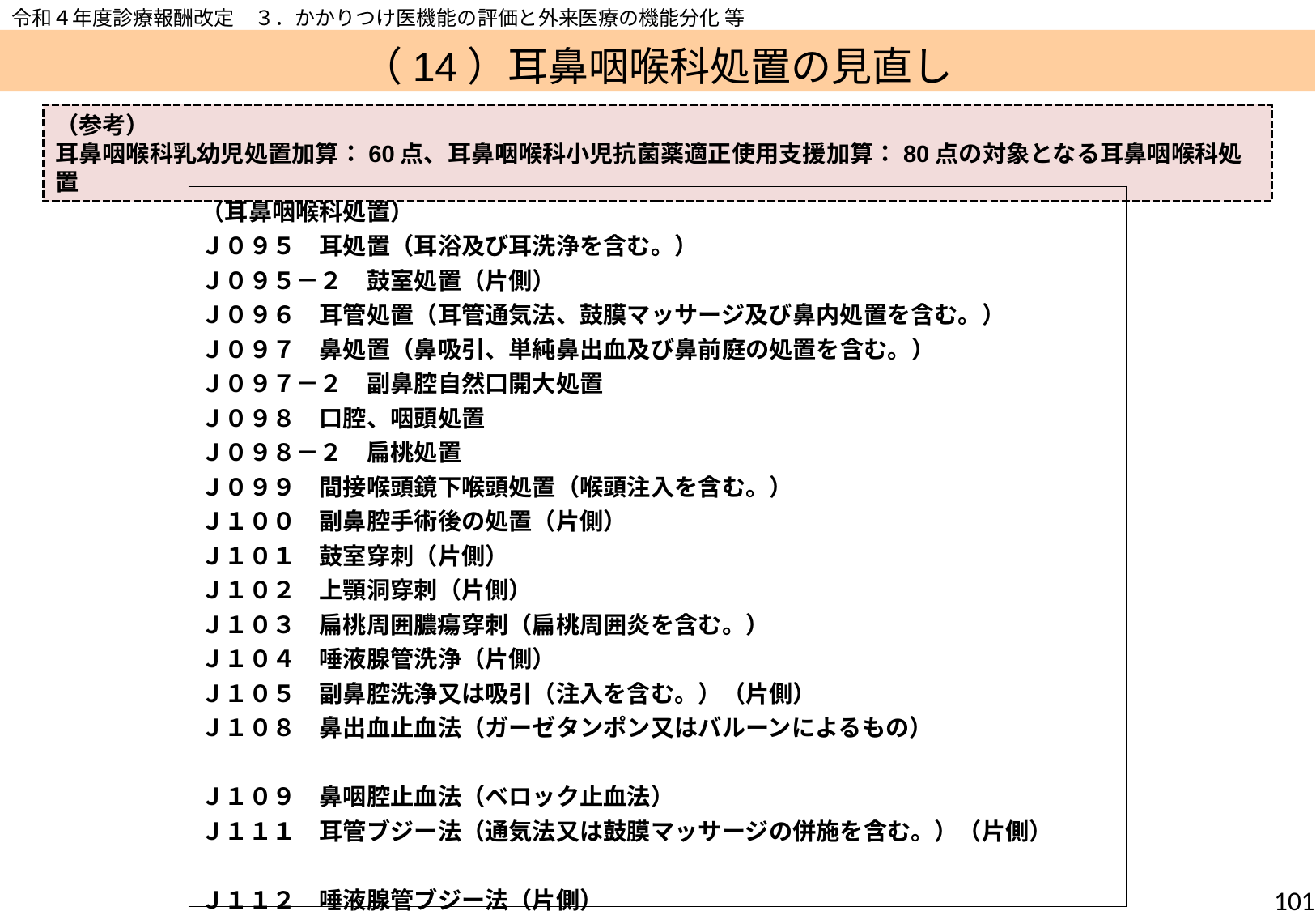

令和４年度診療報酬改定　３．かかりつけ医機能の評価と外来医療の機能分化 等
（14）耳鼻咽喉科処置の見直し
（参考）
耳鼻咽喉科乳幼児処置加算：60点、耳鼻咽喉科小児抗菌薬適正使用支援加算：80点の対象となる耳鼻咽喉科処置
| （耳鼻咽喉科処置） Ｊ０９５　耳処置（耳浴及び耳洗浄を含む。） Ｊ０９５－２　鼓室処置（片側） Ｊ０９６　耳管処置（耳管通気法、鼓膜マッサージ及び鼻内処置を含む。） Ｊ０９７　鼻処置（鼻吸引、単純鼻出血及び鼻前庭の処置を含む。） Ｊ０９７－２　副鼻腔自然口開大処置 Ｊ０９８　口腔、咽頭処置 Ｊ０９８－２　扁桃処置 Ｊ０９９　間接喉頭鏡下喉頭処置（喉頭注入を含む。） Ｊ１００　副鼻腔手術後の処置（片側） Ｊ１０１　鼓室穿刺（片側） Ｊ１０２　上顎洞穿刺（片側） Ｊ１０３　扁桃周囲膿瘍穿刺（扁桃周囲炎を含む。） Ｊ１０４　唾液腺管洗浄（片側） Ｊ１０５　副鼻腔洗浄又は吸引（注入を含む。）（片側） Ｊ１０８　鼻出血止血法（ガーゼタンポン又はバルーンによるもの） Ｊ１０９　鼻咽腔止血法（ベロック止血法） Ｊ１１１　耳管ブジー法（通気法又は鼓膜マッサージの併施を含む。）（片側） Ｊ１１２　唾液腺管ブジー法（片側） Ｊ１１３　耳垢栓塞除去（複雑なもの） Ｊ１１４　ネブライザ ー Ｊ１１５　超音波ネブライザー（１日につき） Ｊ１１５－２　排痰誘発法（１日につき） |
| --- |
101